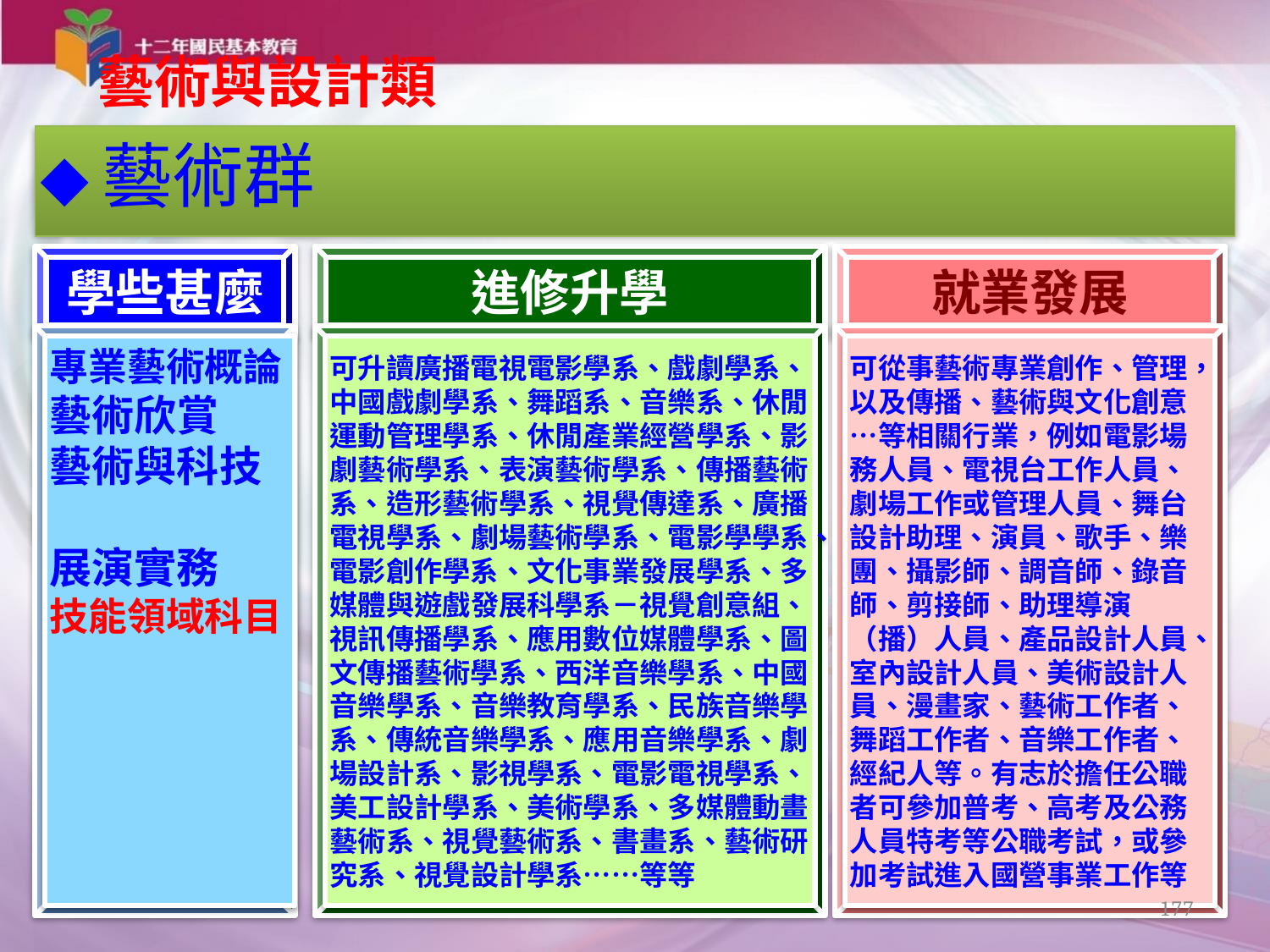

藝術與設計類
◆藝術群
學些甚麼
進修升學
就業發展

專業藝術概論
藝術欣賞
藝術與科技

展演實務
技能領域科目

可升讀廣播電視電影學系、戲劇學系、中國戲劇學系、舞蹈系、音樂系、休閒運動管理學系、休閒產業經營學系、影劇藝術學系、表演藝術學系、傳播藝術系、造形藝術學系、視覺傳達系、廣播電視學系、劇場藝術學系、電影學學系、電影創作學系、文化事業發展學系、多媒體與遊戲發展科學系－視覺創意組、視訊傳播學系、應用數位媒體學系、圖文傳播藝術學系、西洋音樂學系、中國音樂學系、音樂教育學系、民族音樂學系、傳統音樂學系、應用音樂學系、劇場設計系、影視學系、電影電視學系、美工設計學系、美術學系、多媒體動畫藝術系、視覺藝術系、書畫系、藝術研究系、視覺設計學系……等等
可從事藝術專業創作、管理，以及傳播、藝術與文化創意…等相關行業，例如電影場務人員、電視台工作人員、劇場工作或管理人員、舞台設計助理、演員、歌手、樂團、攝影師、調音師、錄音師、剪接師、助理導演（播）人員、產品設計人員、室內設計人員、美術設計人員、漫畫家、藝術工作者、舞蹈工作者、音樂工作者、經紀人等。有志於擔任公職者可參加普考、高考及公務人員特考等公職考試，或參加考試進入國營事業工作等

177